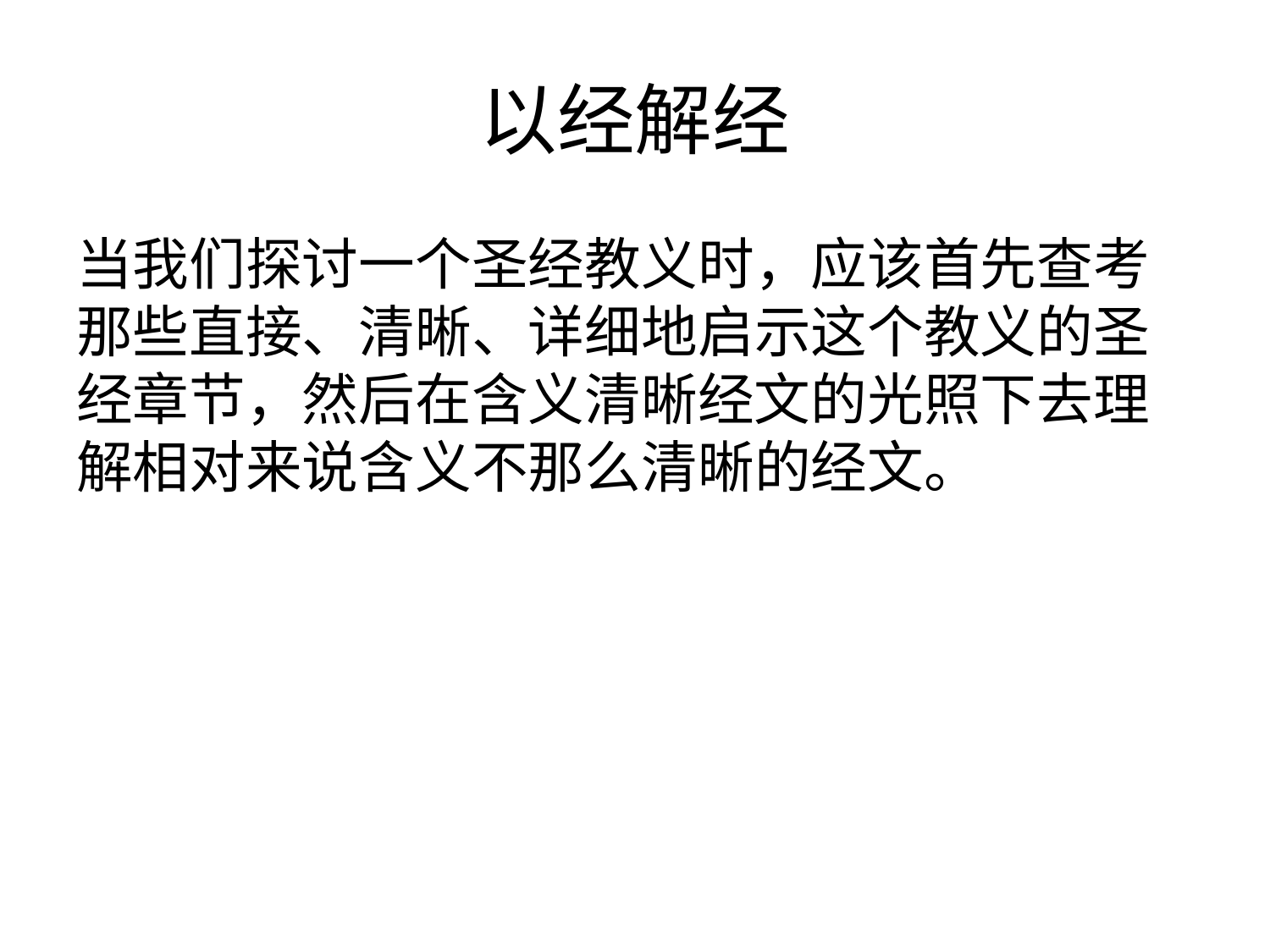

# 以经解经
当我们探讨一个圣经教义时，应该首先查考那些直接、清晰、详细地启示这个教义的圣经章节，然后在含义清晰经文的光照下去理解相对来说含义不那么清晰的经文。